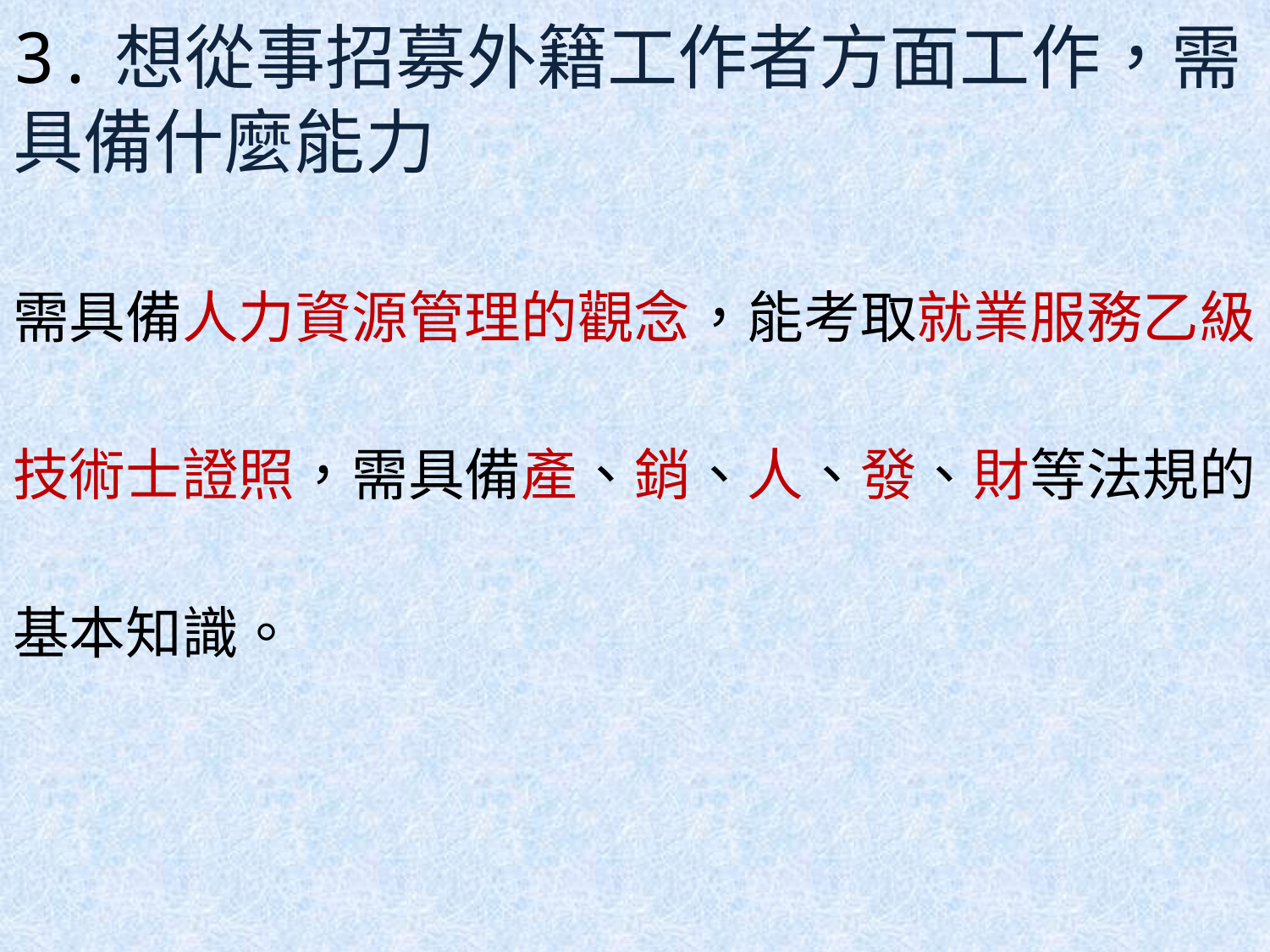

# 3.想從事招募外籍工作者方面工作，需具備什麼能力

需具備人力資源管理的觀念，能考取就業服務乙級

技術士證照，需具備產、銷、人、發、財等法規的

基本知識。